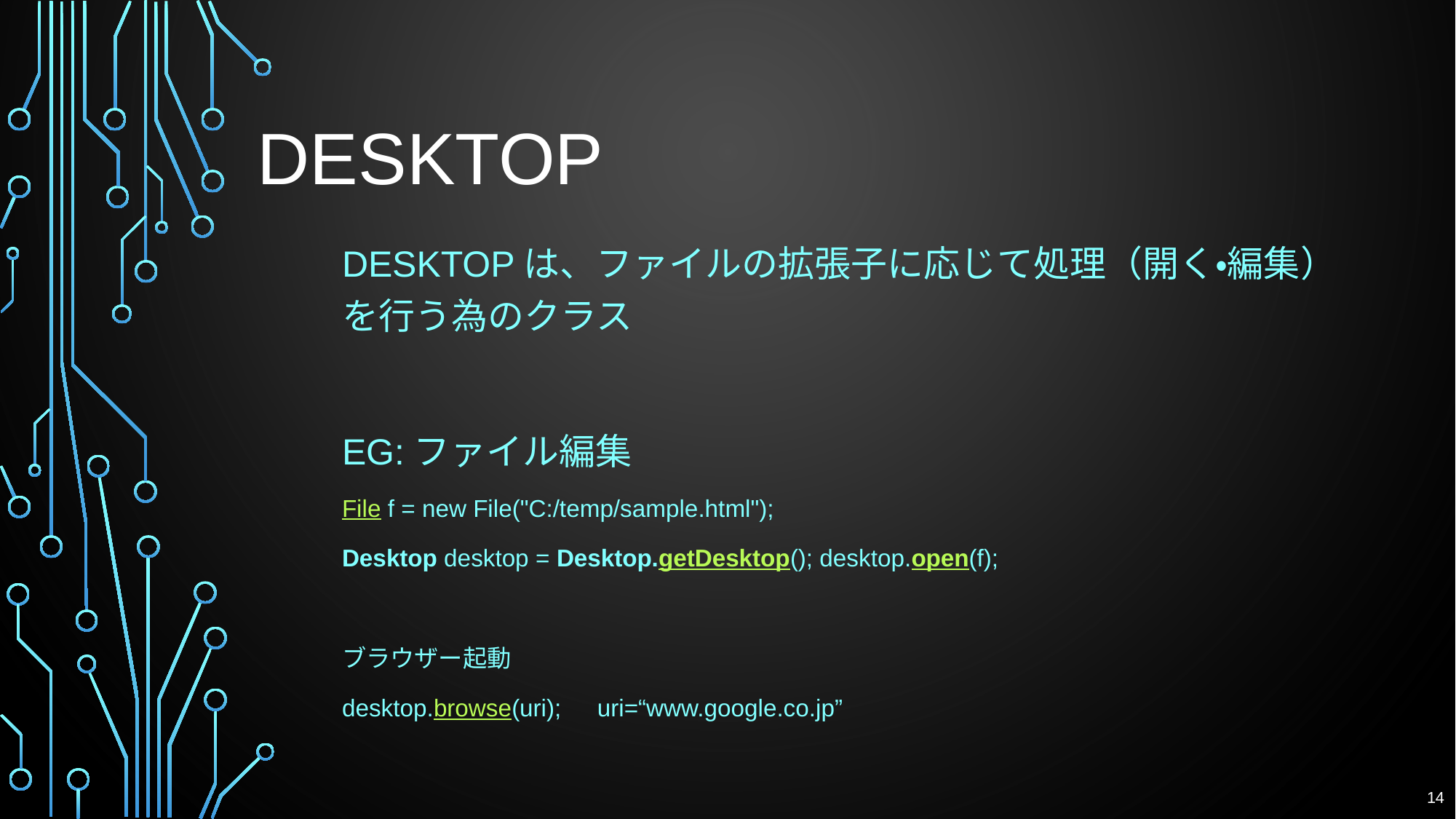

# Desktop

Desktopは、ファイルの拡張子に応じて処理（開く・編集）を行う為のクラス

EG:ファイル編集
File f = new File("C:/temp/sample.html");
Desktop desktop = Desktop.getDesktop(); desktop.open(f);

ブラウザー起動
desktop.browse(uri);　uri=“www.google.co.jp”

14